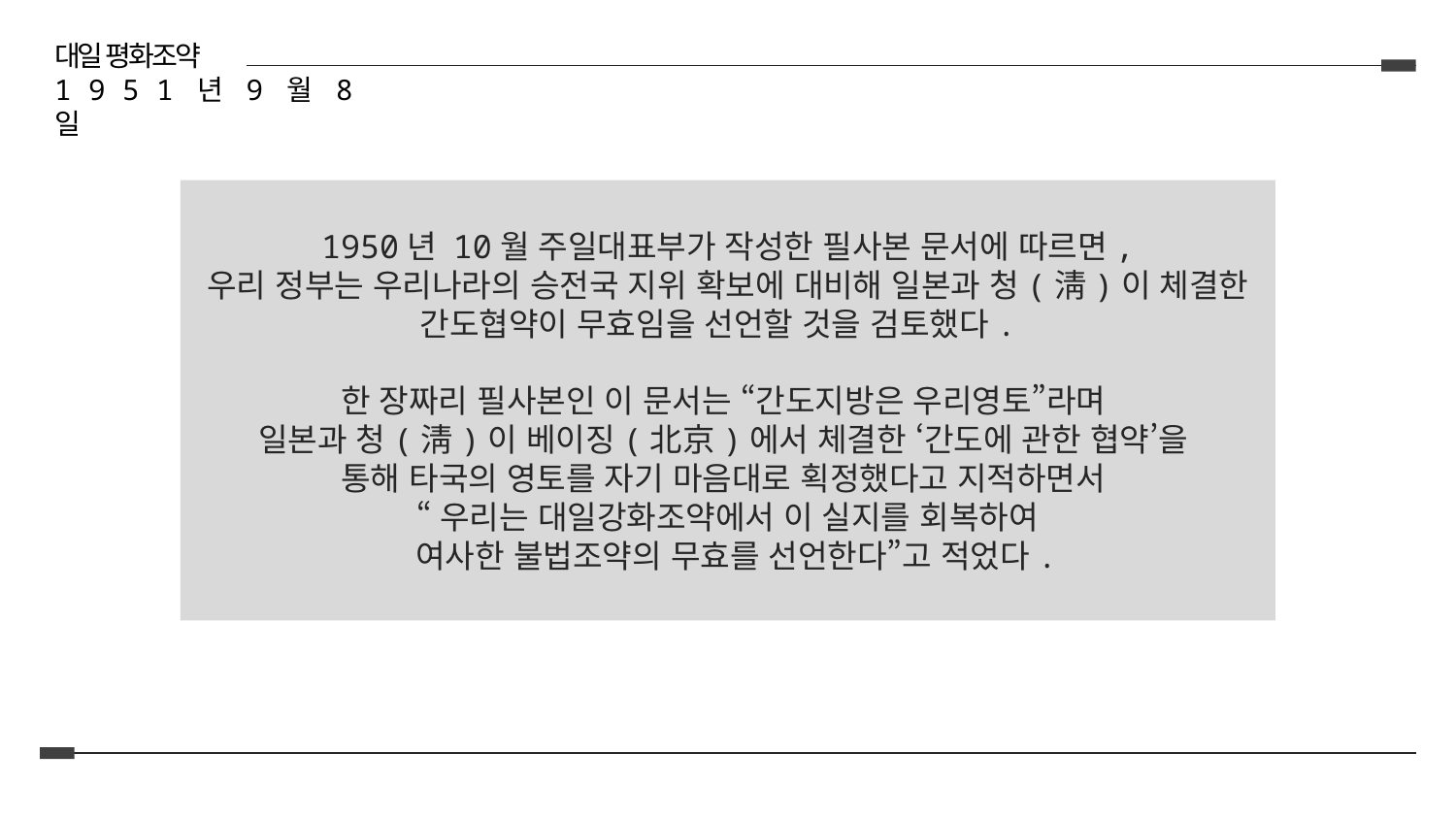

대일 평화조약
1 9 5 1 년  9 월  8 일

1950년 10월 주일대표부가 작성한 필사본 문서에 따르면,
우리 정부는 우리나라의 승전국 지위 확보에 대비해 일본과 청(淸)이 체결한 간도협약이 무효임을 선언할 것을 검토했다.

한 장짜리 필사본인 이 문서는 “간도지방은 우리영토”라며
일본과 청(淸)이 베이징(北京)에서 체결한 ‘간도에 관한 협약’을
통해 타국의 영토를 자기 마음대로 획정했다고 지적하면서
“우리는 대일강화조약에서 이 실지를 회복하여
 여사한 불법조약의 무효를 선언한다”고 적었다.